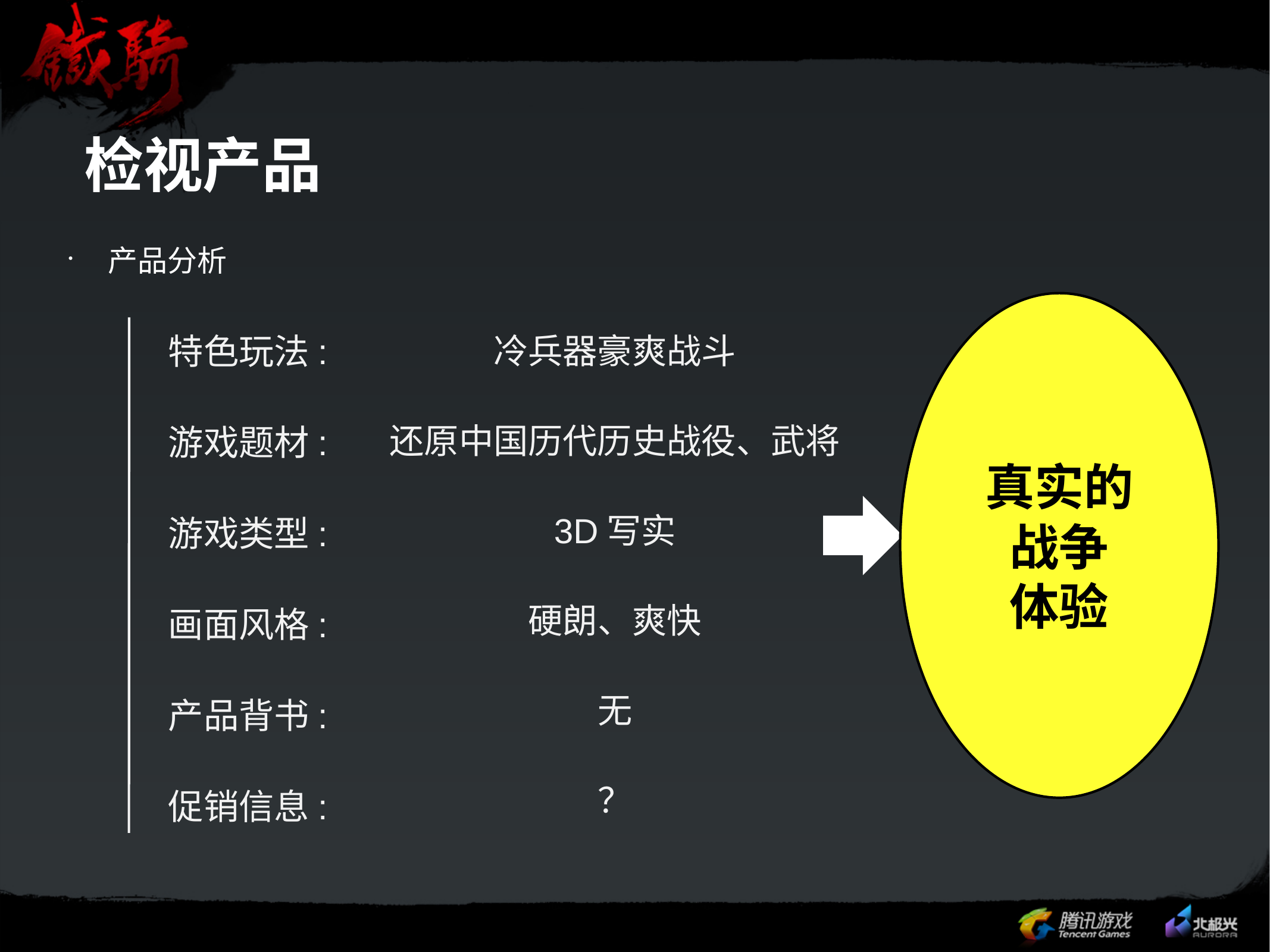

# 检视产品
产品分析
真实的
战争
体验
特色玩法:
游戏题材:
游戏类型:
画面风格:
产品背书:
促销信息:
冷兵器豪爽战斗
还原中国历代历史战役、武将
3D写实
硬朗、爽快
无
？
豪爽
战斗
真实
战役
硬朗的风格